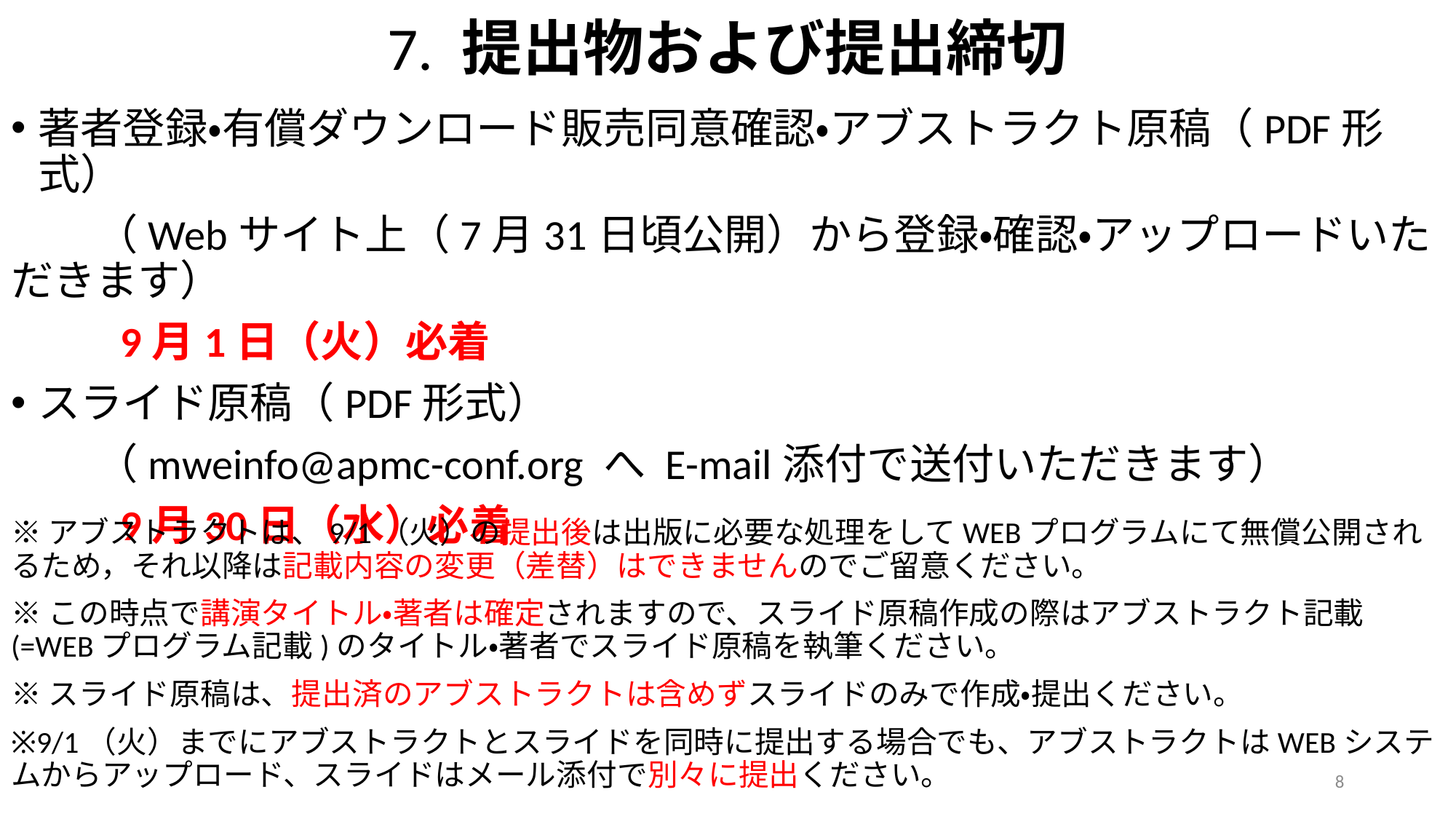

# 7. 提出物および提出締切
著者登録・有償ダウンロード販売同意確認・アブストラクト原稿（PDF形式）
　　（Webサイト上（7月31日頃公開）から登録・確認・アップロードいただきます）
	9月1日（火）必着
スライド原稿（PDF形式）
　　（mweinfo@apmc-conf.org へ E-mail添付で送付いただきます）
	9月30日（水）必着
※アブストラクトは、9/1（火）の提出後は出版に必要な処理をしてWEBプログラムにて無償公開されるため，それ以降は記載内容の変更（差替）はできませんのでご留意ください。
※この時点で講演タイトル・著者は確定されますので、スライド原稿作成の際はアブストラクト記載(=WEBプログラム記載)のタイトル・著者でスライド原稿を執筆ください。
※スライド原稿は、提出済のアブストラクトは含めずスライドのみで作成・提出ください。
※9/1（火）までにアブストラクトとスライドを同時に提出する場合でも、アブストラクトはWEBシステムからアップロード、スライドはメール添付で別々に提出ください。

8